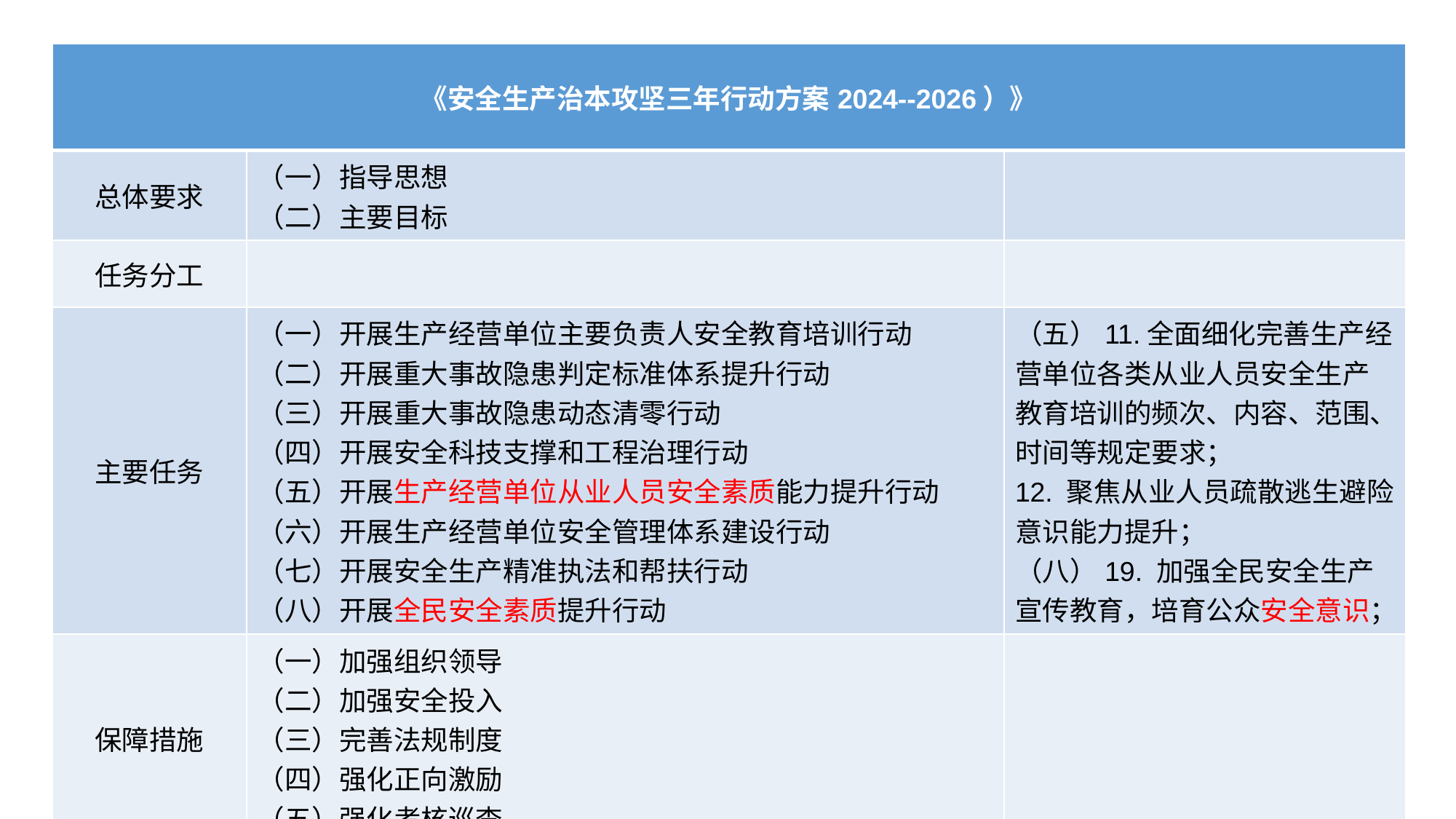

#
| 《安全生产治本攻坚三年行动方案2024--2026）》 |  |  |
| --- | --- | --- |
| 总体要求 | （一）指导思想 （二）主要目标 |  |
| 任务分工 |  |  |
| 主要任务 | （一）开展生产经营单位主要负责人安全教育培训行动 （二）开展重大事故隐患判定标准体系提升行动 （三）开展重大事故隐患动态清零行动 （四）开展安全科技支撑和工程治理行动 （五）开展生产经营单位从业人员安全素质能力提升行动 （六）开展生产经营单位安全管理体系建设行动 （七）开展安全生产精准执法和帮扶行动 （八）开展全民安全素质提升行动 | （五）11.全面细化完善生产经营单位各类从业人员安全生产教育培训的频次、内容、范围、时间等规定要求； 12. 聚焦从业人员疏散逃生避险意识能力提升； （八）19. 加强全民安全生产宣传教育，培育公众安全意识； |
| 保障措施 | （一）加强组织领导 （二）加强安全投入 （三）完善法规制度 （四）强化正向激励 （五）强化考核巡查 |  |